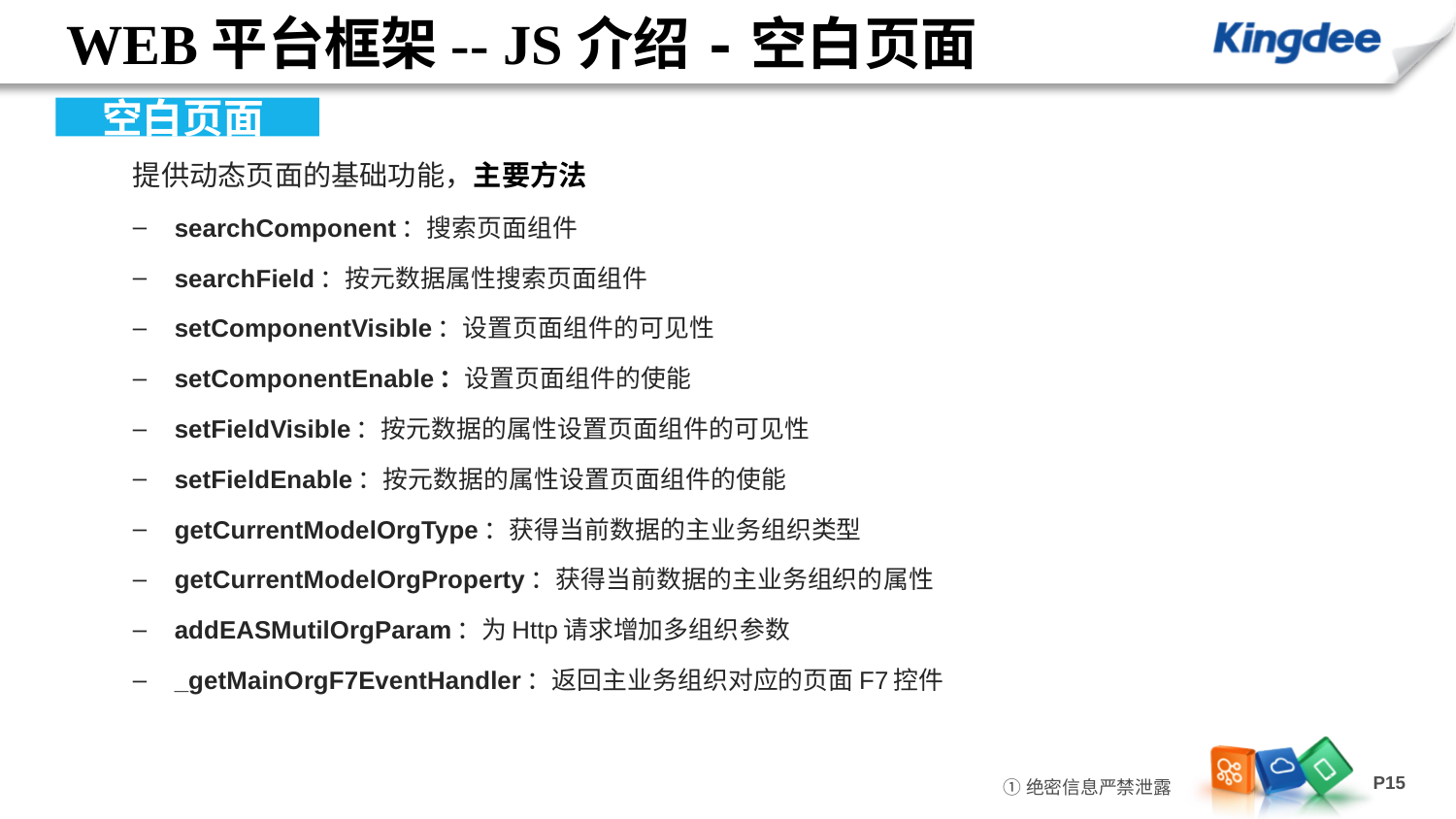

# WEB平台框架-- JS介绍-空白页面

提供动态页面的基础功能，主要方法
searchComponent：搜索页面组件
searchField：按元数据属性搜索页面组件
setComponentVisible：设置页面组件的可见性
setComponentEnable：设置页面组件的使能
setFieldVisible：按元数据的属性设置页面组件的可见性
setFieldEnable：按元数据的属性设置页面组件的使能
getCurrentModelOrgType：获得当前数据的主业务组织类型
getCurrentModelOrgProperty：获得当前数据的主业务组织的属性
addEASMutilOrgParam：为Http请求增加多组织参数
_getMainOrgF7EventHandler：返回主业务组织对应的页面F7控件

空白页面